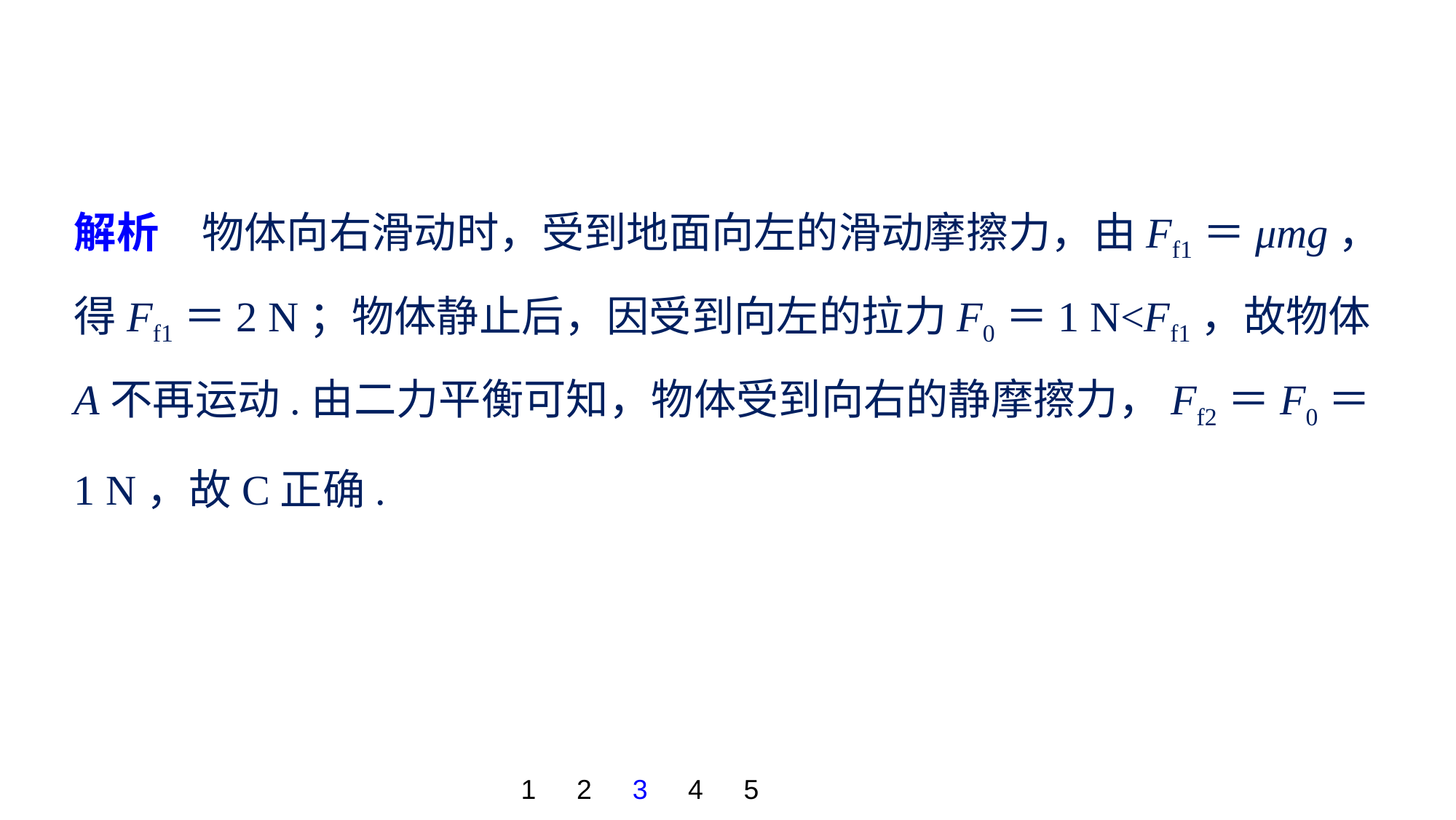

解析　物体向右滑动时，受到地面向左的滑动摩擦力，由Ff1＝μmg，得Ff1＝2 N；物体静止后，因受到向左的拉力F0＝1 N<Ff1，故物体A不再运动.由二力平衡可知，物体受到向右的静摩擦力，Ff2＝F0＝1 N，故C正确.
1
2
3
4
5